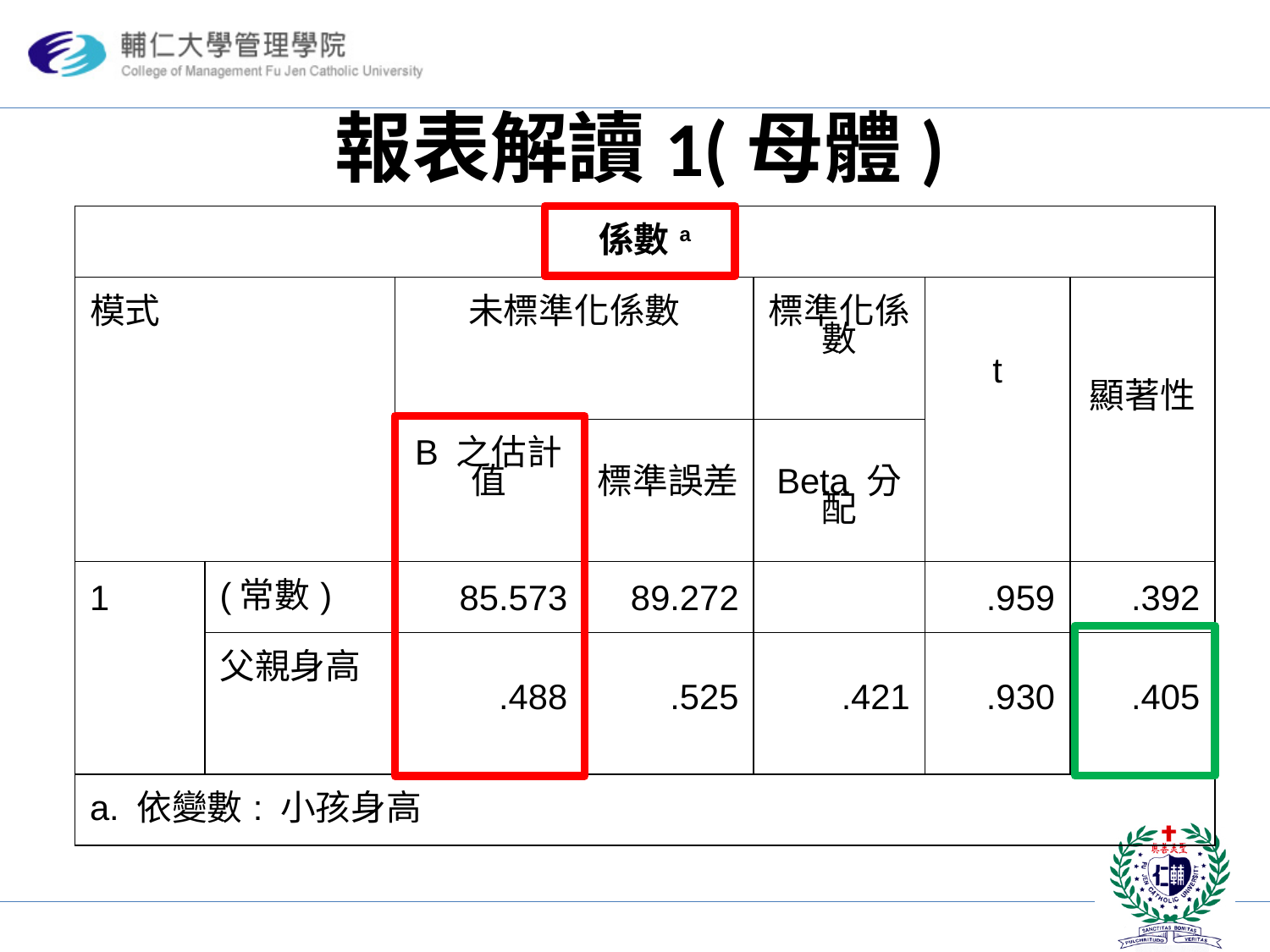

# 報表解讀1(母體)

| 係數a |  |  |  |  |  |  |
| --- | --- | --- | --- | --- | --- | --- |
| 模式 |  | 未標準化係數 |  | 標準化係 數 | t | 顯著性 |
|  |  | B 之估計值 | 標準誤差 | Beta 分配 |  |  |
| 1 | (常數) | 85.573 | 89.272 |  | .959 | .392 |
|  | 父親身高 | .488 | .525 | .421 | .930 | .405 |
| a. 依變數: 小孩身高 |  |  |  |  |  |  |